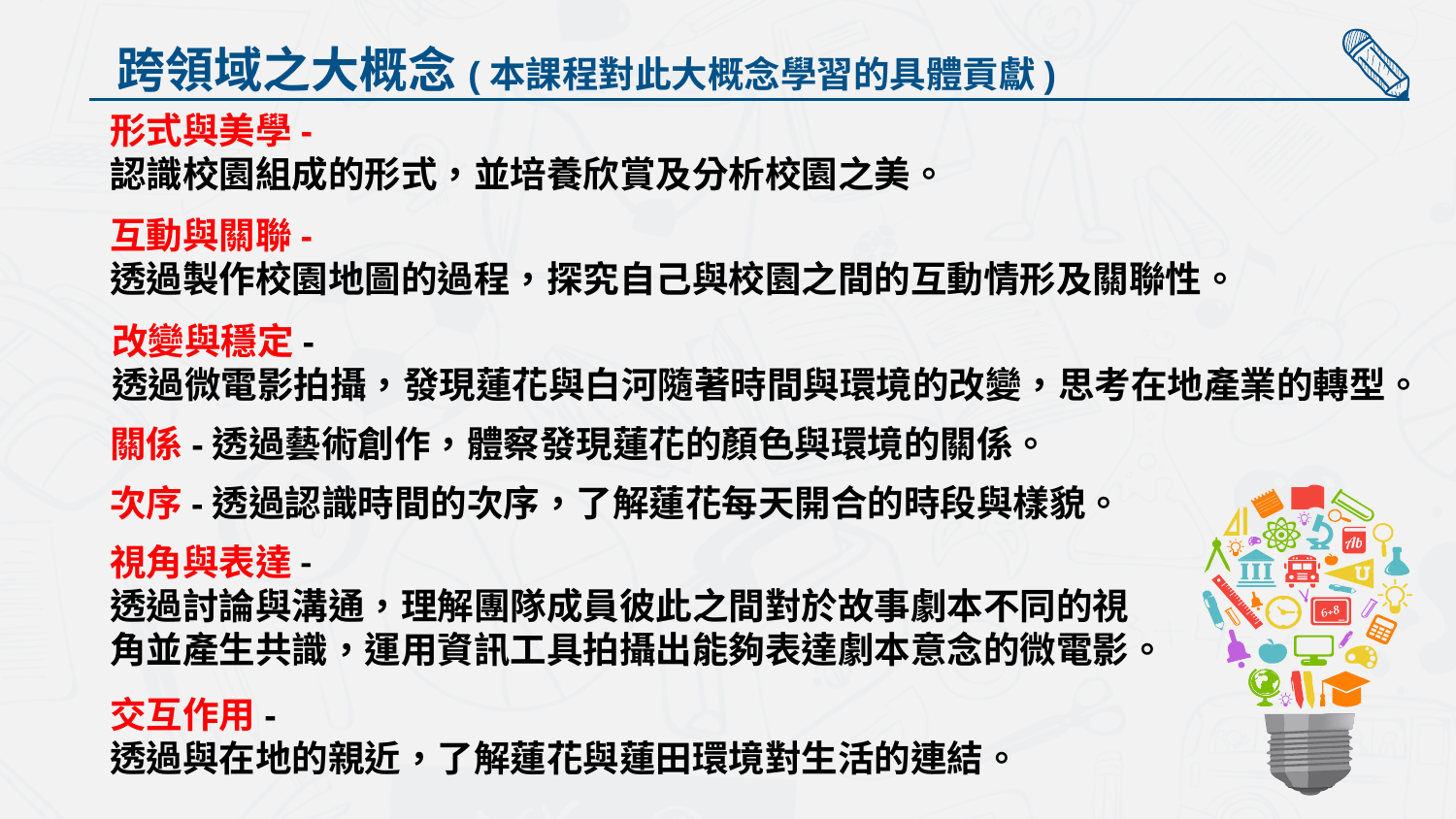

跨領域之大概念(本課程對此大概念學習的具體貢獻)
形式與美學-
認識校園組成的形式，並培養欣賞及分析校園之美。
互動與關聯-
透過製作校園地圖的過程，探究自己與校園之間的互動情形及關聯性。
改變與穩定-
透過微電影拍攝，發現蓮花與白河隨著時間與環境的改變，思考在地產業的轉型。
關係-透過藝術創作，體察發現蓮花的顏色與環境的關係。
次序-透過認識時間的次序，了解蓮花每天開合的時段與樣貌。

視角與表達-
透過討論與溝通，理解團隊成員彼此之間對於故事劇本不同的視角並產生共識，運用資訊工具拍攝出能夠表達劇本意念的微電影。
交互作用-
透過與在地的親近，了解蓮花與蓮田環境對生活的連結。